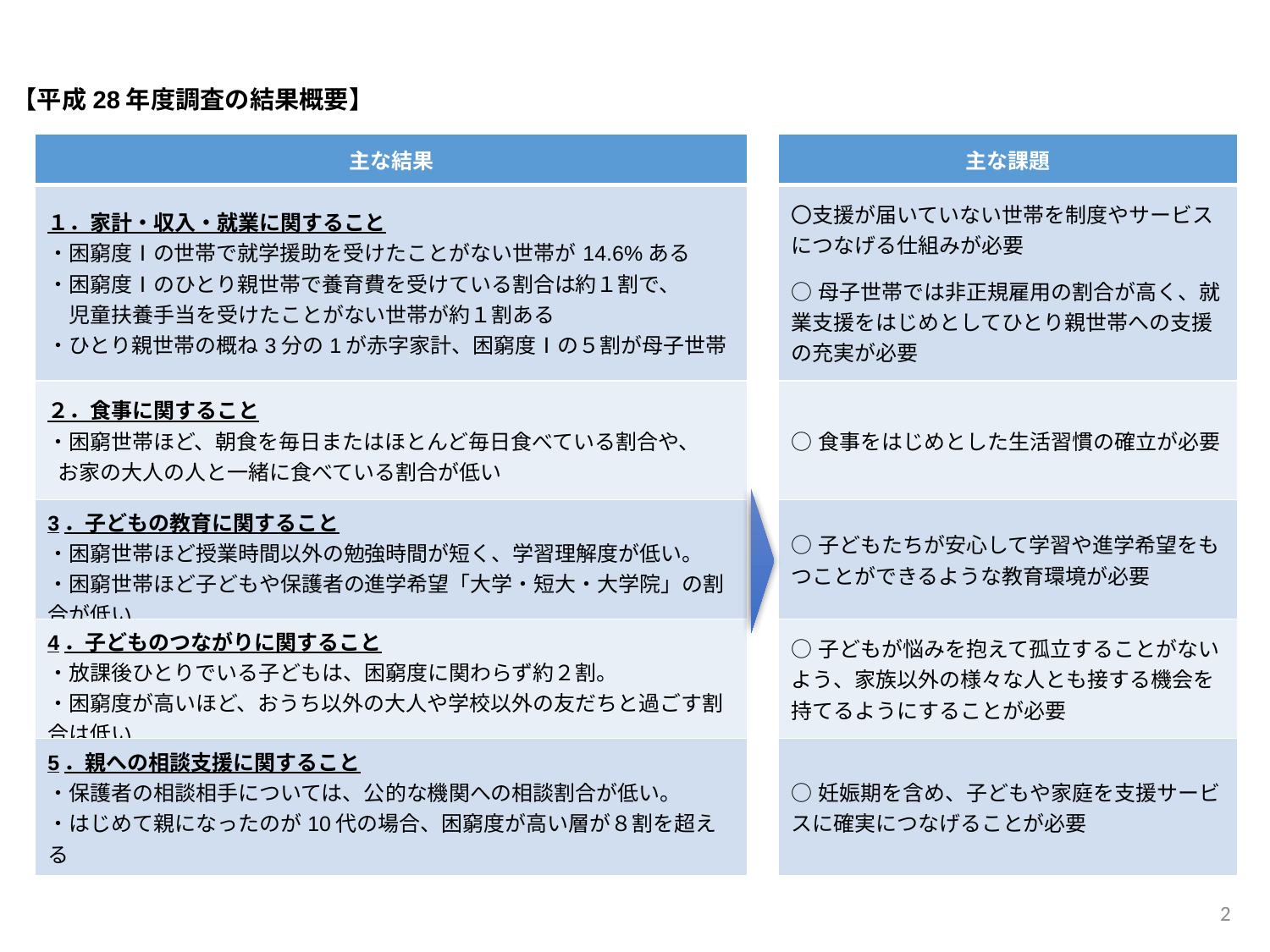

【平成28年度調査の結果概要】
| 主な結果 |  | 主な課題 |
| --- | --- | --- |
| １．家計・収入・就業に関すること ・困窮度Ⅰの世帯で就学援助を受けたことがない世帯が14.6%ある ・困窮度Ⅰのひとり親世帯で養育費を受けている割合は約１割で、 　児童扶養手当を受けたことがない世帯が約１割ある ・ひとり親世帯の概ね3分の1が赤字家計、困窮度Ⅰの５割が母子世帯 |  | 〇支援が届いていない世帯を制度やサービスにつなげる仕組みが必要 ○母子世帯では非正規雇用の割合が高く、就業支援をはじめとしてひとり親世帯への支援の充実が必要 |
| ２．食事に関すること ・困窮世帯ほど、朝食を毎日またはほとんど毎日食べている割合や、 お家の大人の人と一緒に食べている割合が低い |  | ○食事をはじめとした生活習慣の確立が必要 |
| 3．子どもの教育に関すること ・困窮世帯ほど授業時間以外の勉強時間が短く、学習理解度が低い。 ・困窮世帯ほど子どもや保護者の進学希望「大学・短大・大学院」の割合が低い |  | ○子どもたちが安心して学習や進学希望をもつことができるような教育環境が必要 |
| 4．子どものつながりに関すること ・放課後ひとりでいる子どもは、困窮度に関わらず約２割。 ・困窮度が高いほど、おうち以外の大人や学校以外の友だちと過ごす割合は低い |  | ○子どもが悩みを抱えて孤立することがないよう、家族以外の様々な人とも接する機会を持てるようにすることが必要 |
| 5．親への相談支援に関すること ・保護者の相談相手については、公的な機関への相談割合が低い。 ・はじめて親になったのが10代の場合、困窮度が高い層が８割を超える |  | ○妊娠期を含め、子どもや家庭を支援サービスに確実につなげることが必要 |

2